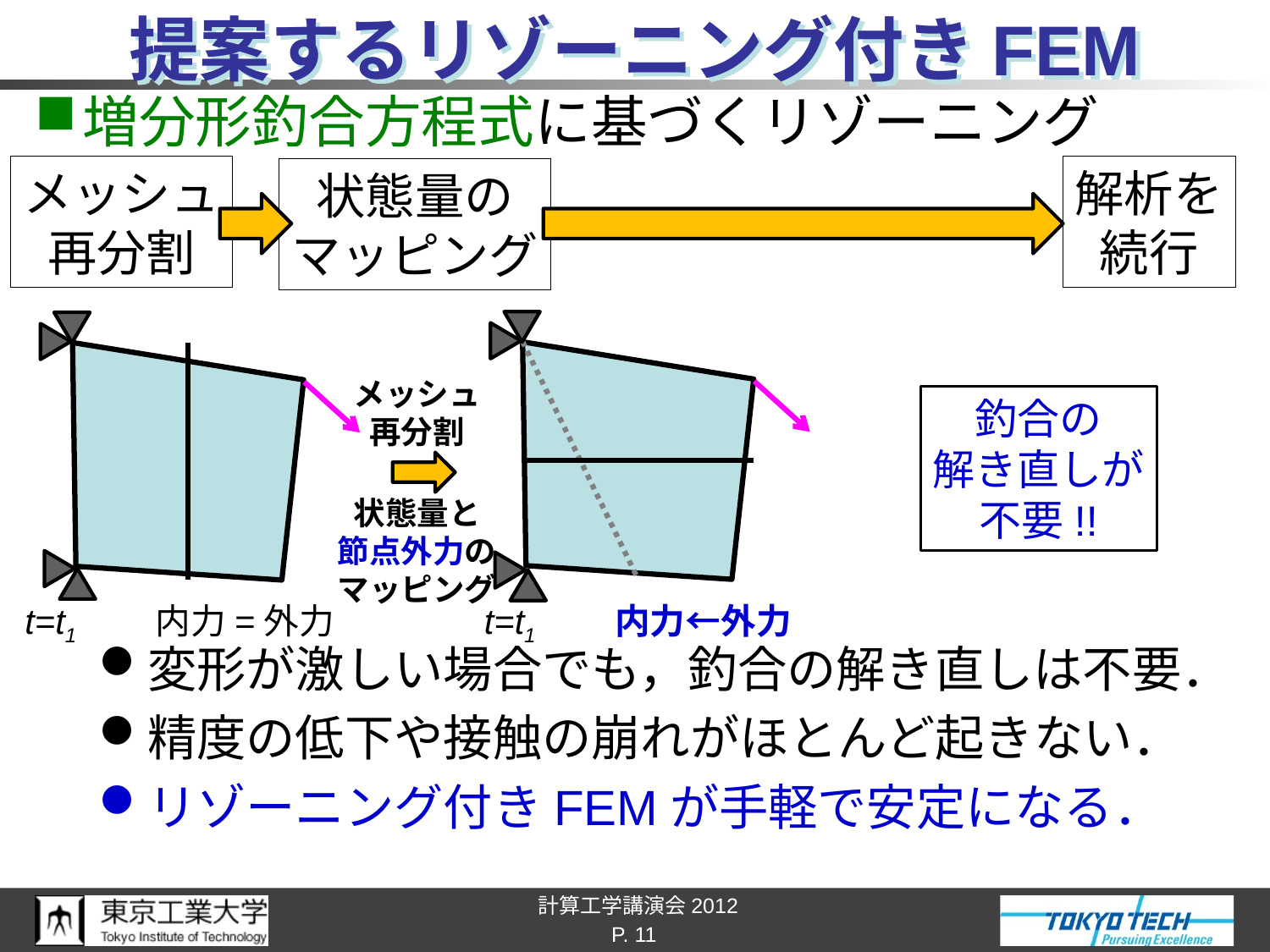

# 提案するリゾーニング付きFEM
増分形釣合方程式に基づくリゾーニング

変形が激しい場合でも，釣合の解き直しは不要．
精度の低下や接触の崩れがほとんど起きない．
リゾーニング付きFEMが手軽で安定になる．

メッシュ
再分割
解析を
続行
状態量の
マッピング

メッシュ
再分割

状態量と
節点外力の
マッピング
釣合の
解き直しが
不要!!

t=t1　　内力=外力
t=t1　　内力←外力
P. 11